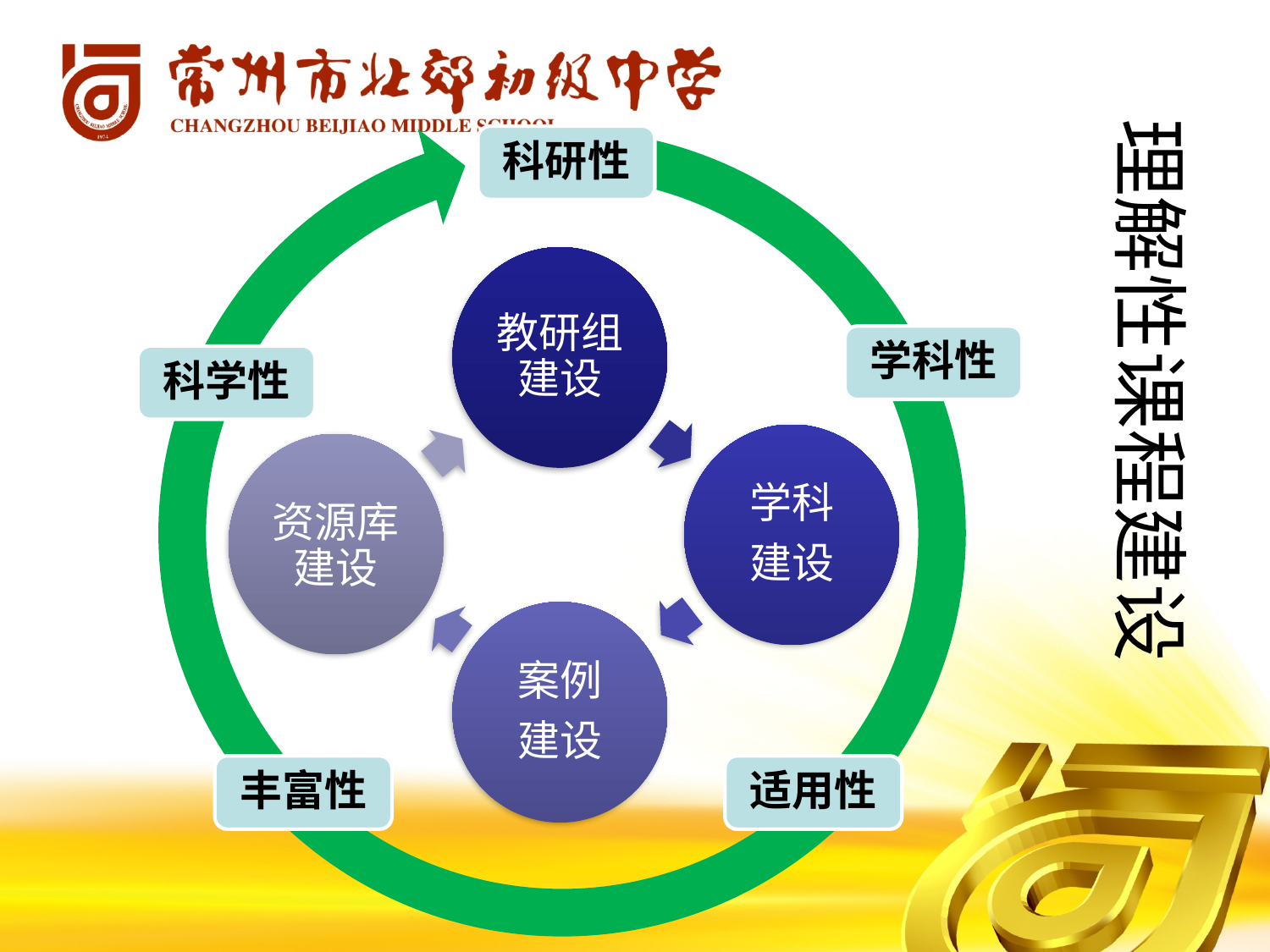

科研性
学科性
适用性
丰富性
科学性
理解性课程建设
教研组建设

学科
建设

案例
建设

资源库建设